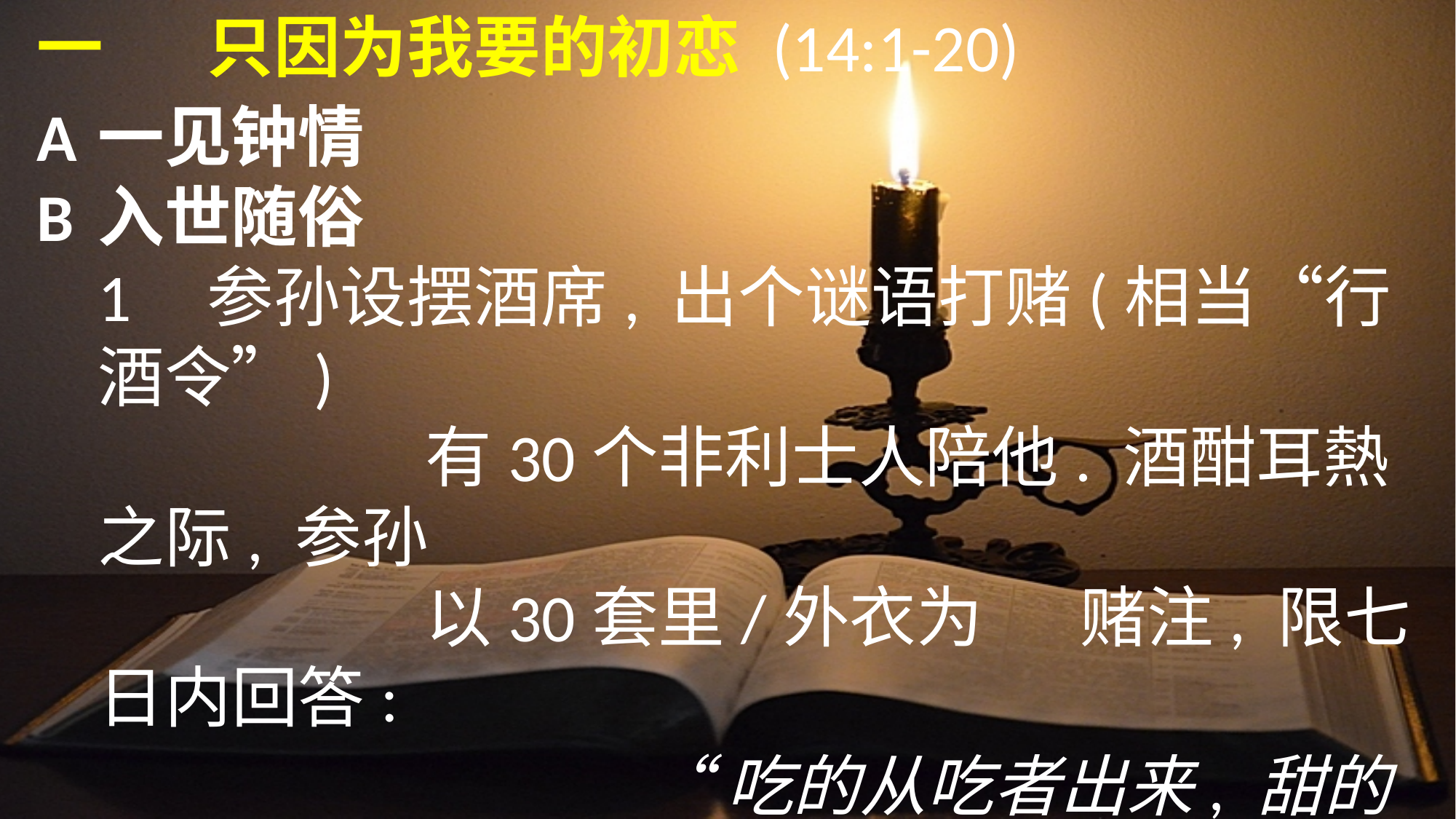

一	只因为我要的初恋 (14:1-20)
A	一见钟情
B	入世随俗
	1	参孙设摆酒席, 出个谜语打赌(相当“行酒令”)
				有30个非利士人陪他. 酒酣耳熱之际, 参孙
				以30套里/外衣为	赌注, 限七日内回答:
						“吃的从吃者出来, 甜的从强者出来.”
				他们三日不能猜出谜语.